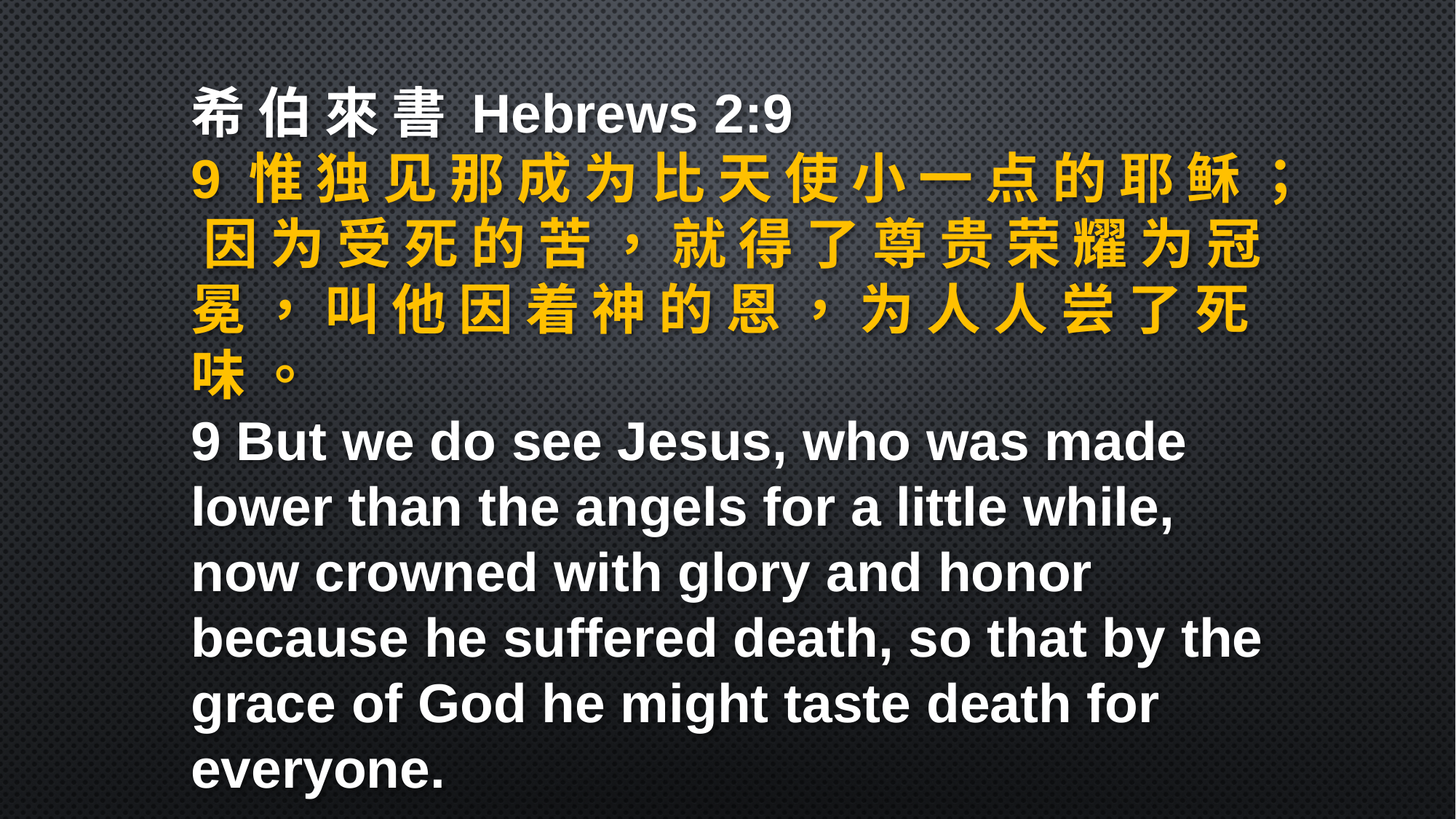

希 伯 來 書 Hebrews 2:9
9 惟 独 见 那 成 为 比 天 使 小 一 点 的 耶 稣 ； 因 为 受 死 的 苦 ， 就 得 了 尊 贵 荣 耀 为 冠 冕 ， 叫 他 因 着 神 的 恩 ， 为 人 人 尝 了 死 味 。
9 But we do see Jesus, who was made lower than the angels for a little while, now crowned with glory and honor because he suffered death, so that by the grace of God he might taste death for everyone.